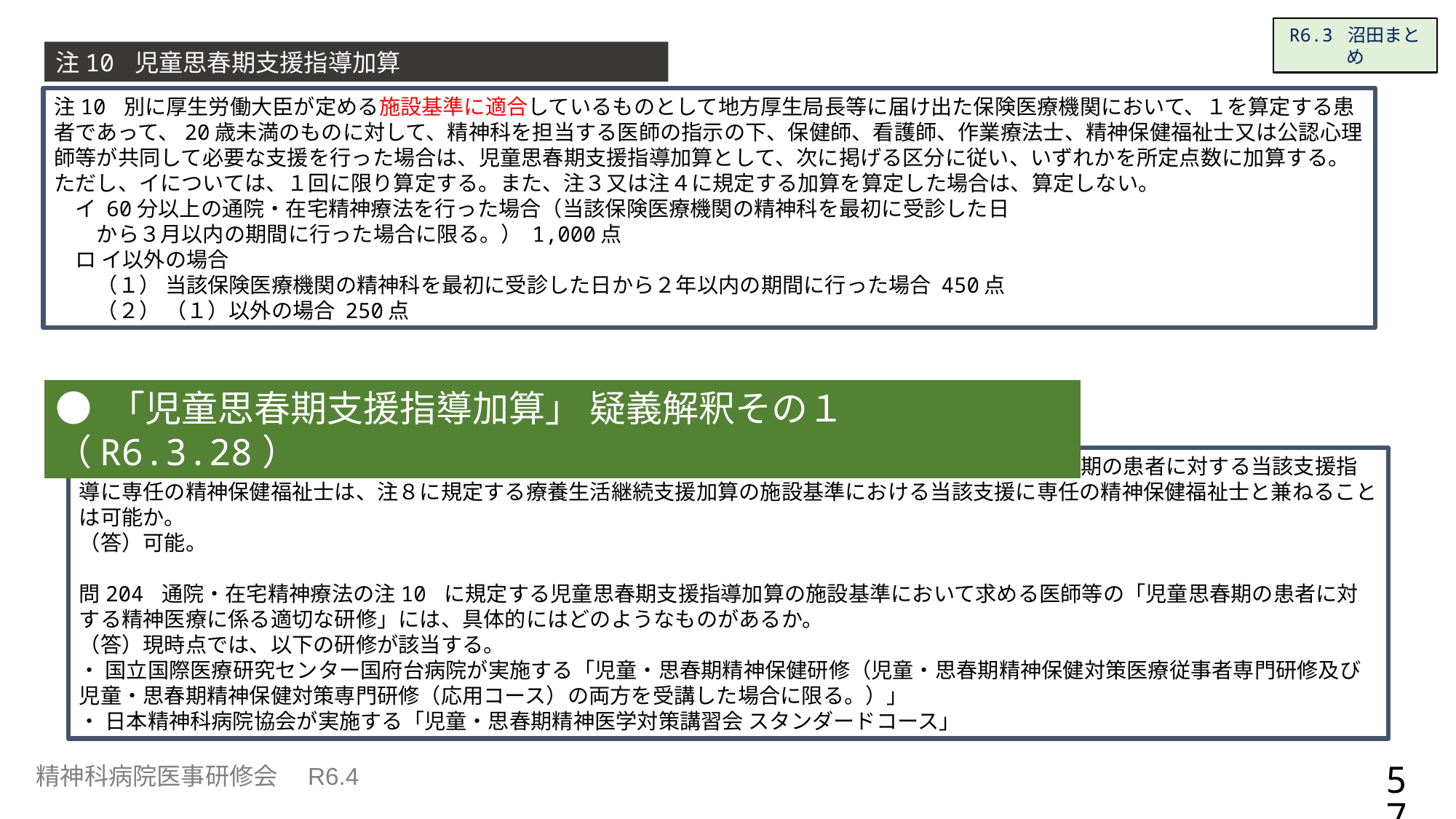

R6.3 沼田まとめ
注10 児童思春期支援指導加算
注10 別に厚生労働大臣が定める施設基準に適合しているものとして地方厚生局長等に届け出た保険医療機関において、１を算定する患者であって、20歳未満のものに対して、精神科を担当する医師の指示の下、保健師、看護師、作業療法士、精神保健福祉士又は公認心理師等が共同して必要な支援を行った場合は、児童思春期支援指導加算として、次に掲げる区分に従い、いずれかを所定点数に加算する。ただし、イについては、１回に限り算定する。また、注３又は注４に規定する加算を算定した場合は、算定しない。
　イ 60分以上の通院・在宅精神療法を行った場合（当該保険医療機関の精神科を最初に受診した日
　　から３月以内の期間に行った場合に限る。） 1,000点
　ロ イ以外の場合
　　（１） 当該保険医療機関の精神科を最初に受診した日から２年以内の期間に行った場合 450点
　　（２） （１）以外の場合 250点
● 「児童思春期支援指導加算」 疑義解釈その１（R6.3.28）
問203 通院・在宅精神療法の注10 に規定する児童思春期支援指導加算の施設基準について、児童思春期の患者に対する当該支援指導に専任の精神保健福祉士は、注８に規定する療養生活継続支援加算の施設基準における当該支援に専任の精神保健福祉士と兼ねることは可能か。
（答）可能。

問204 通院・在宅精神療法の注10 に規定する児童思春期支援指導加算の施設基準において求める医師等の「児童思春期の患者に対する精神医療に係る適切な研修」には、具体的にはどのようなものがあるか。
（答）現時点では、以下の研修が該当する。
・ 国立国際医療研究センター国府台病院が実施する「児童・思春期精神保健研修（児童・思春期精神保健対策医療従事者専門研修及び児童・思春期精神保健対策専門研修（応用コース）の両方を受講した場合に限る。）」
・ 日本精神科病院協会が実施する「児童・思春期精神医学対策講習会 スタンダードコース」
57